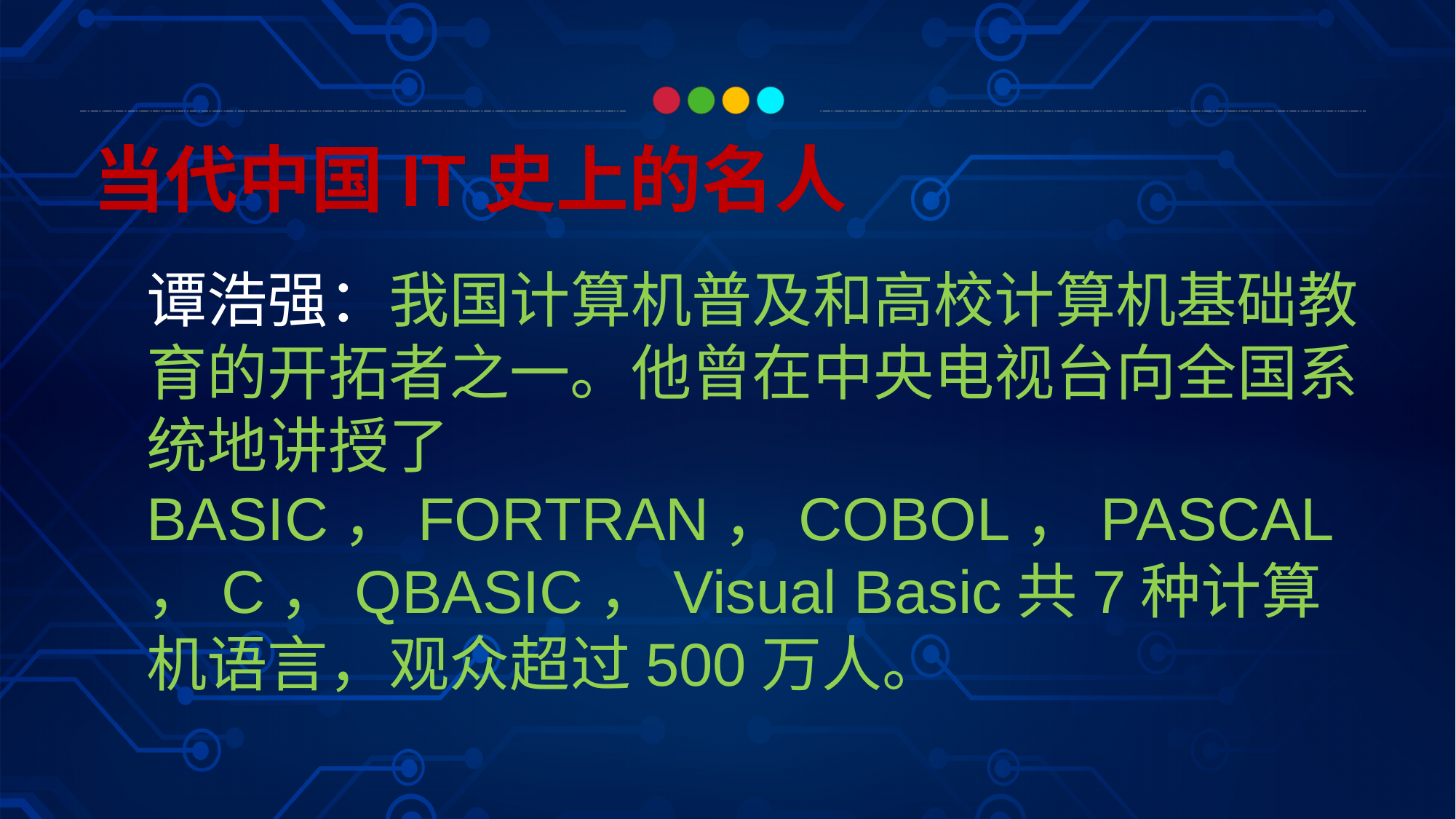

# 当代中国IT史上的名人
谭浩强：我国计算机普及和高校计算机基础教育的开拓者之一。他曾在中央电视台向全国系统地讲授了BASIC，FORTRAN，COBOL，PASCAL，C，QBASIC，Visual Basic共7种计算机语言，观众超过500万人。